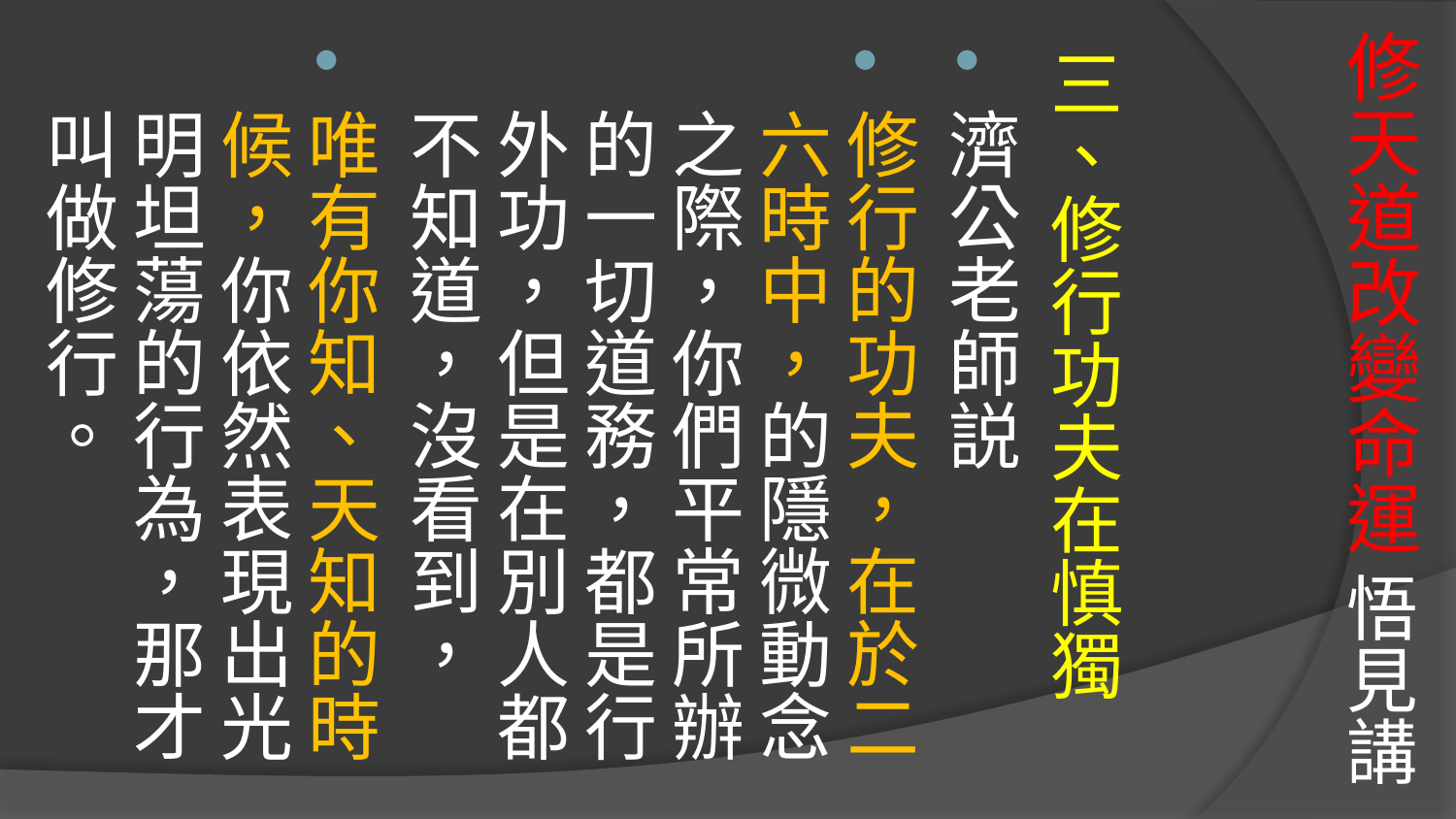

# 修天道改變命運 悟見講
三、修行功夫在慎獨
濟公老師説
修行的功夫，在於二六時中，的隱微動念之際，你們平常所辦的一切道務，都是行外功，但是在別人都不知道，沒看到，
唯有你知、天知的時候，你依然表現出光明坦蕩的行為，那才叫做修行。